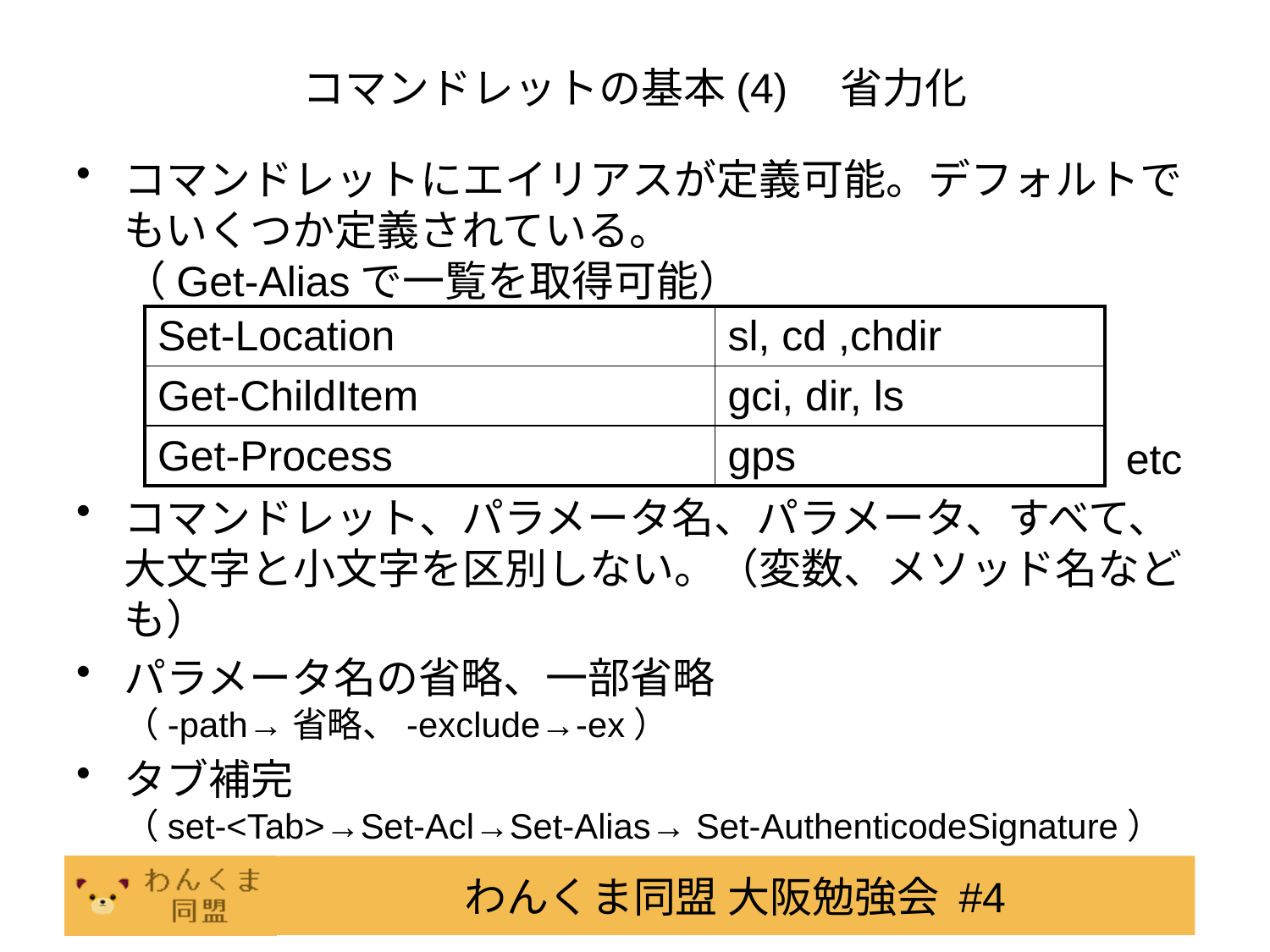

# コマンドレットの基本(4)　省力化
コマンドレットにエイリアスが定義可能。デフォルトでもいくつか定義されている。
（Get-Aliasで一覧を取得可能）

etc
コマンドレット、パラメータ名、パラメータ、すべて、大文字と小文字を区別しない。（変数、メソッド名なども）
パラメータ名の省略、一部省略
（-path→省略、-exclude→-ex）
タブ補完
（set-<Tab>→Set-Acl→Set-Alias→ Set-AuthenticodeSignature）

| Set-Location | sl, cd ,chdir |
| --- | --- |
| Get-ChildItem | gci, dir, ls |
| Get-Process | gps |